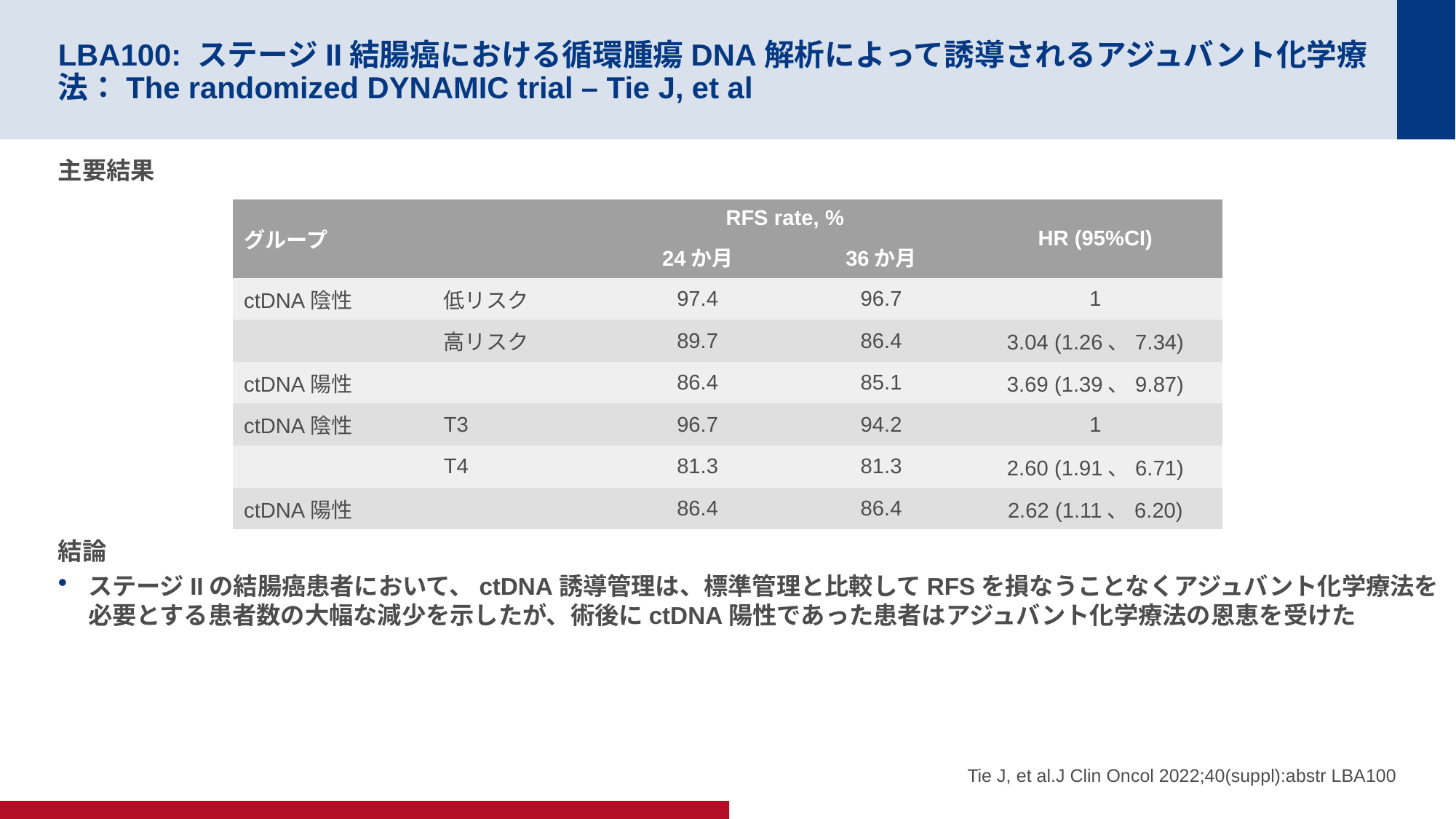

# LBA100: ステージII結腸癌における循環腫瘍DNA解析によって誘導されるアジュバント化学療法：The randomized DYNAMIC trial – Tie J, et al
主要結果
結論
ステージIIの結腸癌患者において、ctDNA誘導管理は、標準管理と比較してRFSを損なうことなくアジュバント化学療法を必要とする患者数の大幅な減少を示したが、術後にctDNA陽性であった患者はアジュバント化学療法の恩恵を受けた
| グループ |  | RFS rate, % |  | HR (95%CI) |
| --- | --- | --- | --- | --- |
|  |  | 24か月 | 36か月 |  |
| ctDNA陰性 | 低リスク | 97.4 | 96.7 | 1 |
|  | 高リスク | 89.7 | 86.4 | 3.04 (1.26、7.34) |
| ctDNA陽性 |  | 86.4 | 85.1 | 3.69 (1.39、9.87) |
| ctDNA陰性 | T3 | 96.7 | 94.2 | 1 |
|  | T4 | 81.3 | 81.3 | 2.60 (1.91、6.71) |
| ctDNA陽性 |  | 86.4 | 86.4 | 2.62 (1.11、6.20) |
Tie J, et al.J Clin Oncol 2022;40(suppl):abstr LBA100